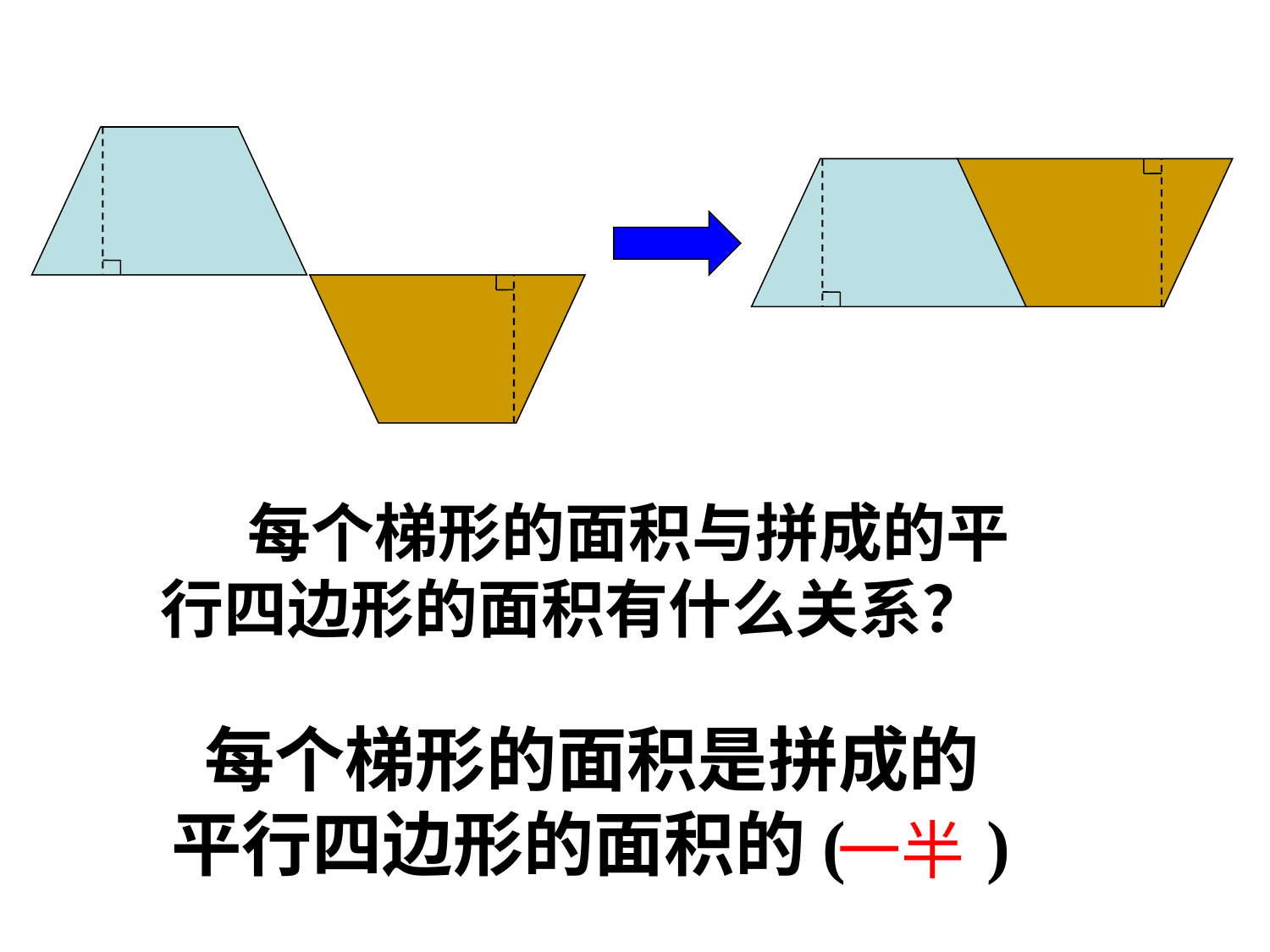

每个梯形的面积与拼成的平行四边形的面积有什么关系？

 每个梯形的面积是拼成的平行四边形的面积的(        )
一半